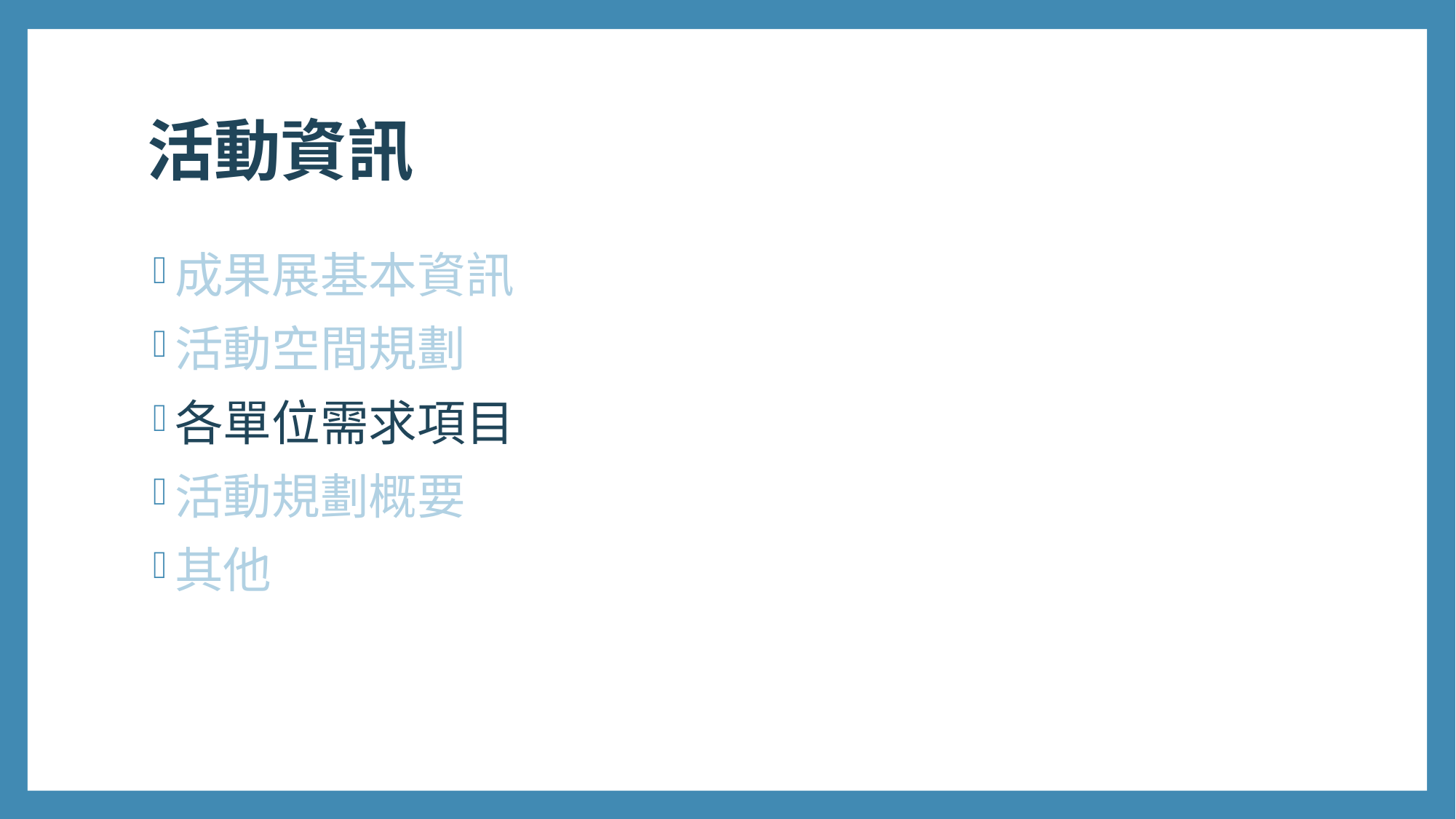

# 活動資訊
成果展基本資訊
活動空間規劃
各單位需求項目
活動規劃概要
其他